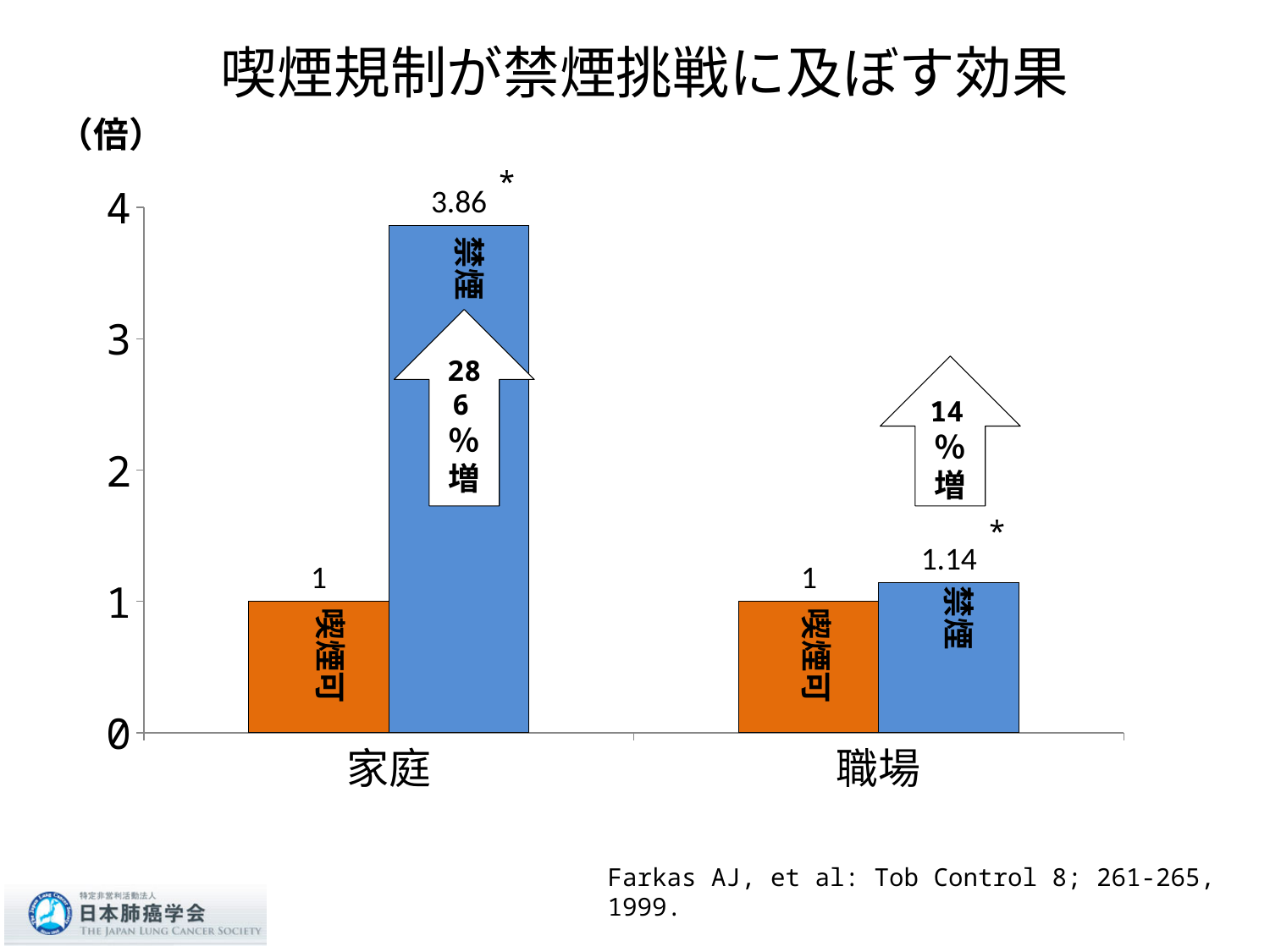

# 喫煙規制が禁煙挑戦に及ぼす効果
（倍）
*

### Chart

| Category | 禁煙 | 喫煙可 |
|---|---|---|
| 家庭 | 1.0 | 3.86 |
| 職場 | 1.0 | 1.1400000000000001 |
禁煙
286％
増
14％
増
*
禁煙
喫煙可
喫煙可
Farkas AJ, et al: Tob Control 8; 261-265, 1999.